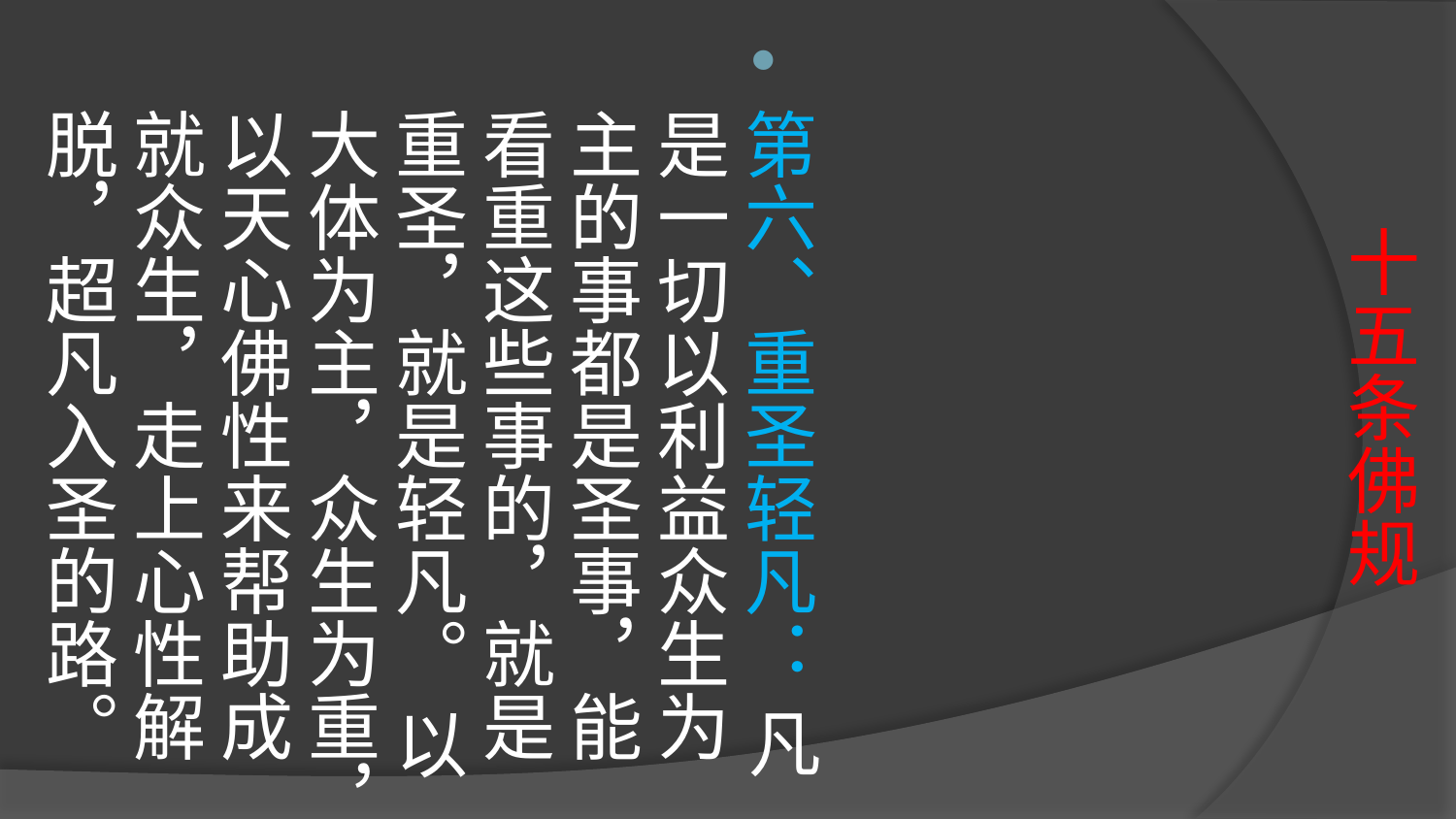

# 十五条佛规
第六、重圣轻凡： 凡是一切以利益众生为主的事都是圣事，能看重这些事的，就是重圣，就是轻凡。 以大体为主，众生为重，以天心佛性来帮助成就众生，走上心性解脱，超凡入圣的路。